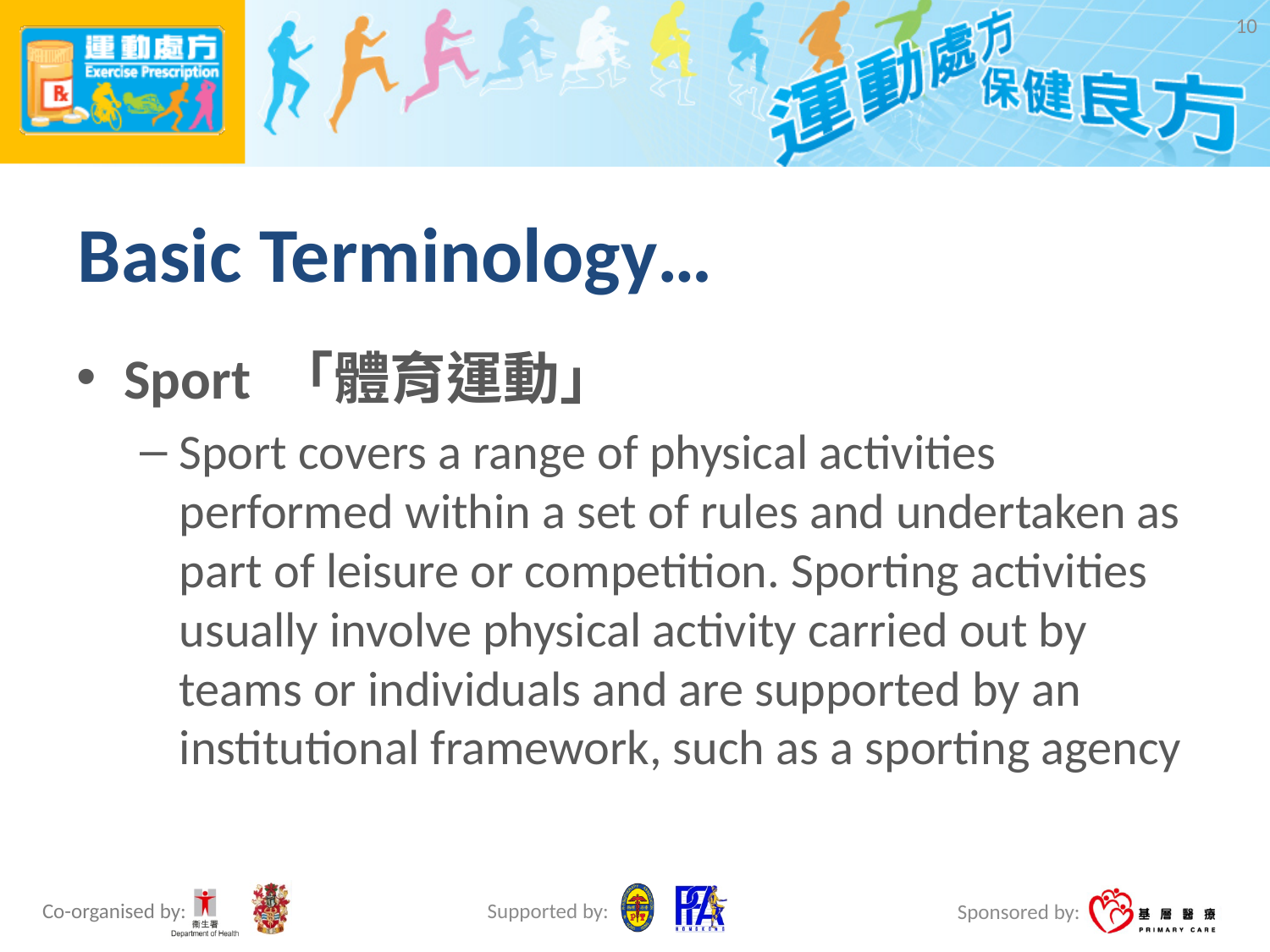

10
# Basic Terminology…
Sport 「體育運動」
Sport covers a range of physical activities performed within a set of rules and undertaken as part of leisure or competition. Sporting activities usually involve physical activity carried out by teams or individuals and are supported by an institutional framework, such as a sporting agency